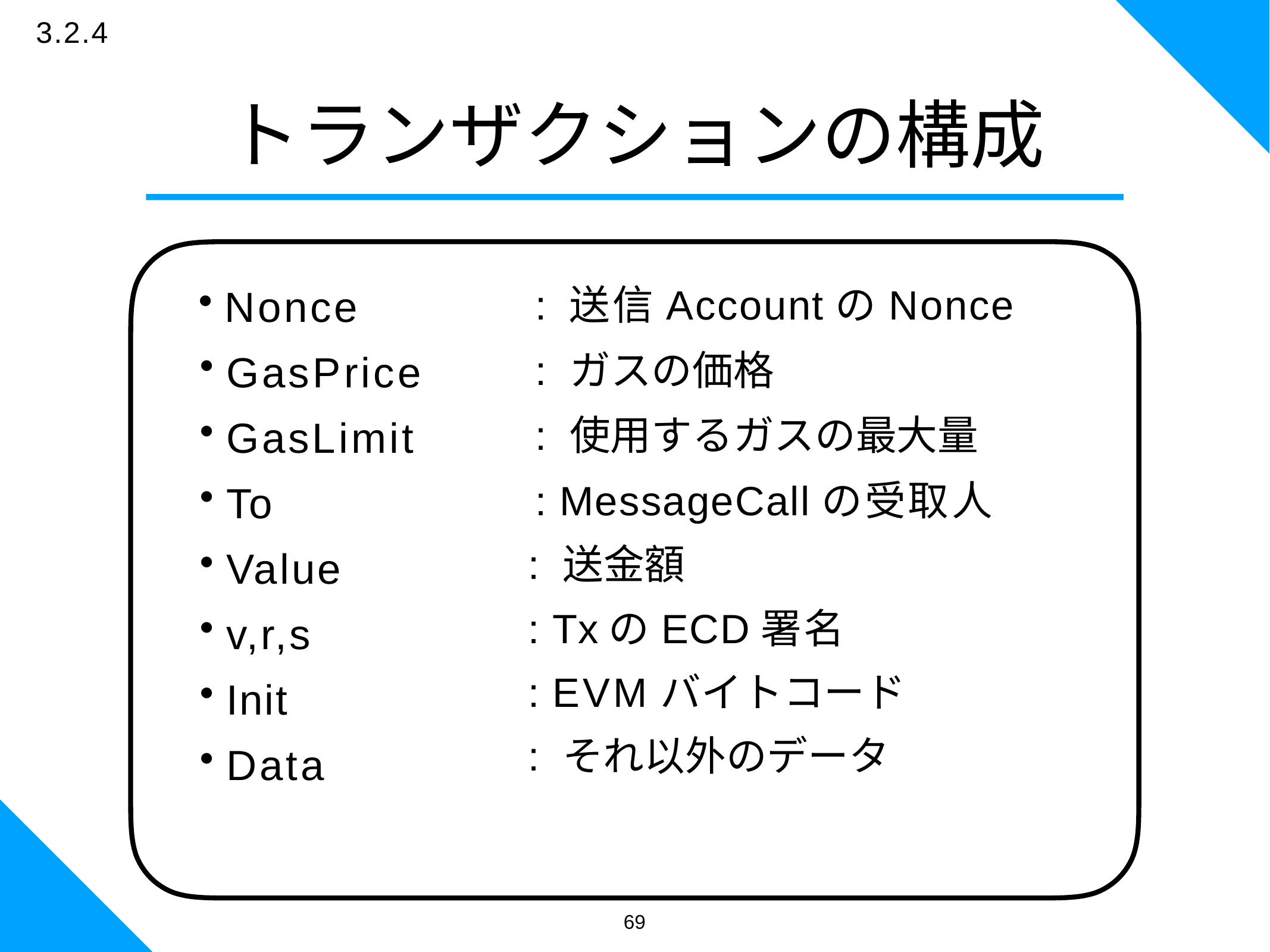

69
3.2.4
# トランザクションの構成

: 送信AccountのNonce
: ガスの価格
: 使用するガスの最大量
: MessageCallの受取人
: 送金額
: TxのECD署名
: EVMバイトコード
: それ以外のデータ
Nonce
GasPrice
GasLimit
To
Value
v,r,s
Init
Data